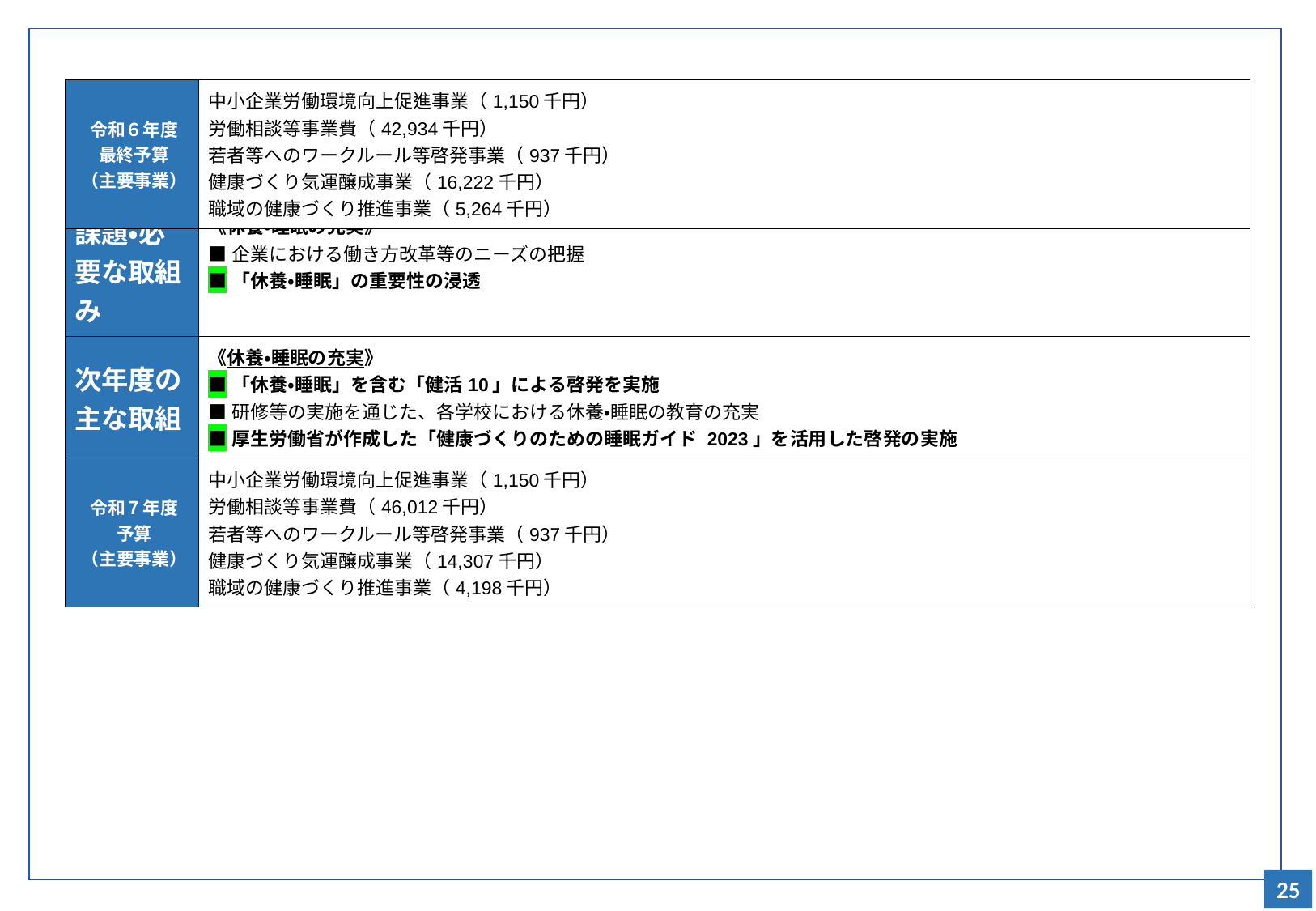

| 令和６年度 最終予算 （主要事業） | 中小企業労働環境向上促進事業（1,150千円） 労働相談等事業費（42,934千円） 若者等へのワークルール等啓発事業（937千円） 健康づくり気運醸成事業（16,222千円） 職域の健康づくり推進事業（5,264千円） |
| --- | --- |
| 課題・必要な取組み | 《休養・睡眠の充実》 ■企業における働き方改革等のニーズの把握 ■「休養・睡眠」の重要性の浸透 |
| --- | --- |
| 次年度の主な取組 | 《休養・睡眠の充実》 ■「休養・睡眠」を含む「健活10」による啓発を実施 ■研修等の実施を通じた、各学校における休養・睡眠の教育の充実 ■厚生労働省が作成した「健康づくりのための睡眠ガイド 2023」を活用した啓発の実施 |
| 令和７年度 予算 （主要事業） | 中小企業労働環境向上促進事業（1,150千円） 労働相談等事業費（46,012千円） 若者等へのワークルール等啓発事業（937千円） 健康づくり気運醸成事業（14,307千円） 職域の健康づくり推進事業（4,198千円） |
25